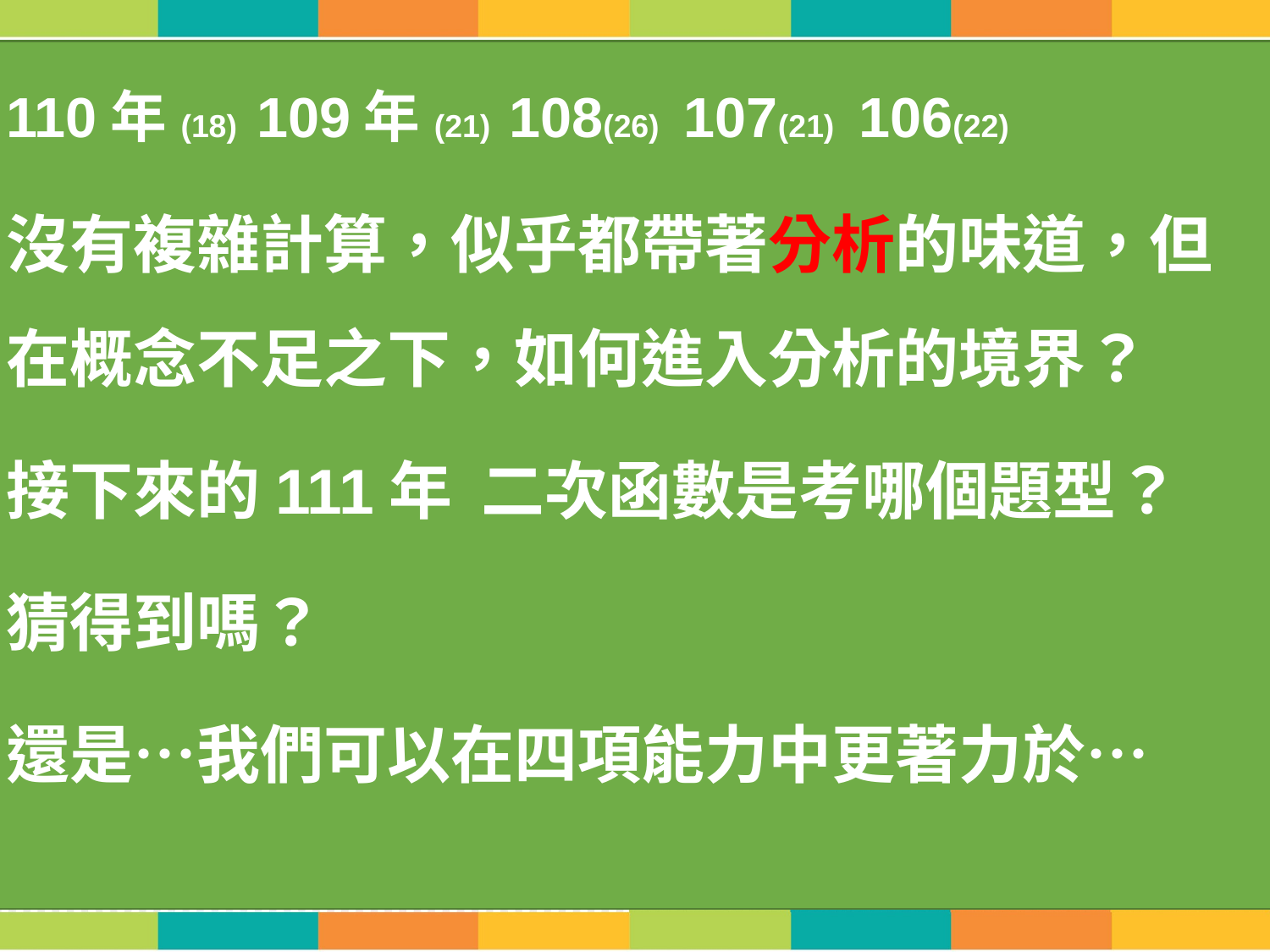

110年(18)  109年(21)  108(26)  107(21)  106(22)
沒有複雜計算，似乎都帶著分析的味道，但在概念不足之下，如何進入分析的境界？
接下來的111年  二次函數是考哪個題型？
猜得到嗎？
還是…我們可以在四項能力中更著力於…
#